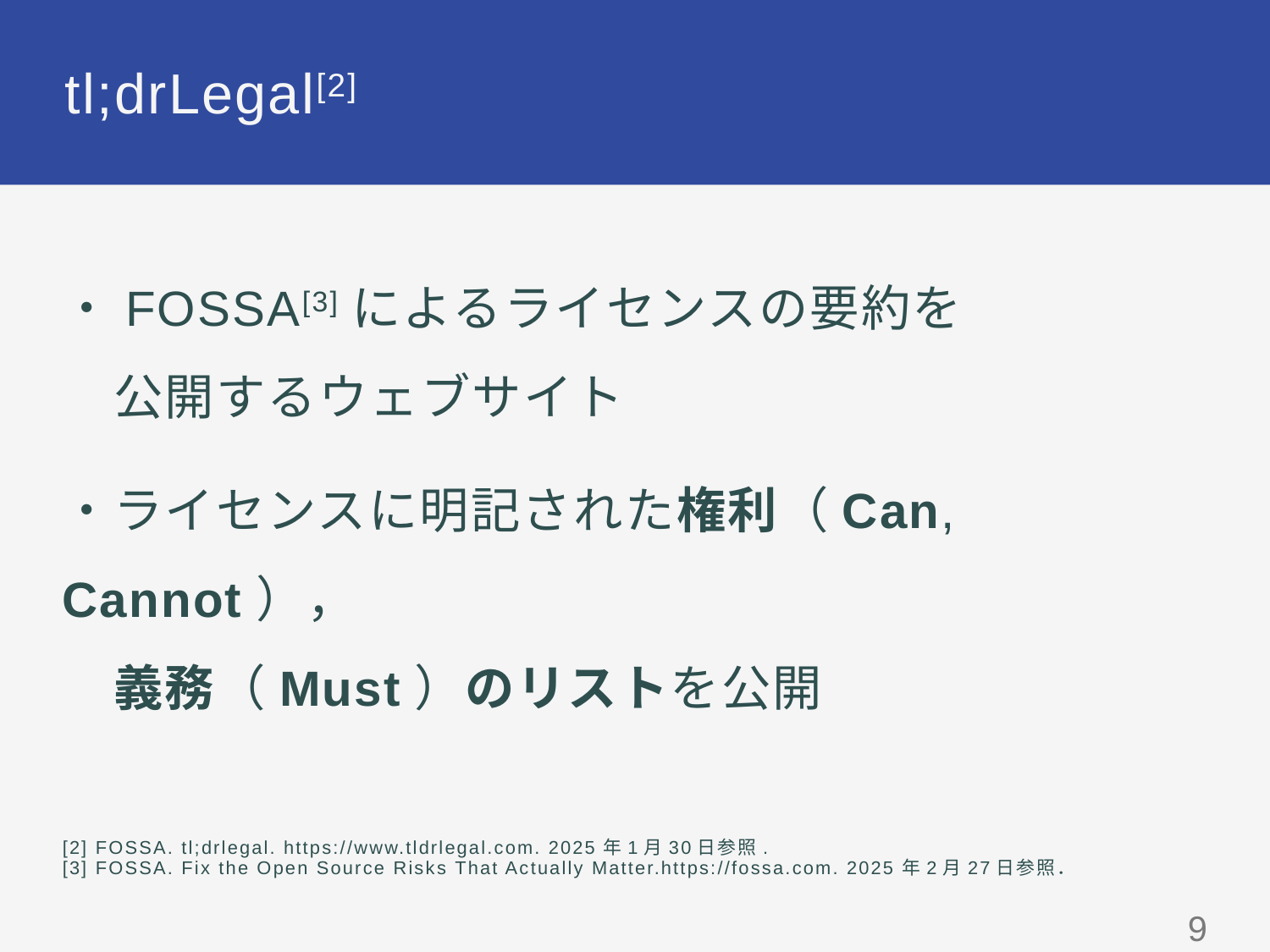

# tl;drLegal[2]
・FOSSA[3]によるライセンスの要約を
　公開するウェブサイト
・ライセンスに明記された権利（Can, Cannot），
　義務（Must）のリストを公開

[2] FOSSA. tl;drlegal. https://www.tldrlegal.com. 2025年1月30日参照.
[3] FOSSA. Fix the Open Source Risks That Actually Matter.https://fossa.com. 2025年2月27日参照．
9